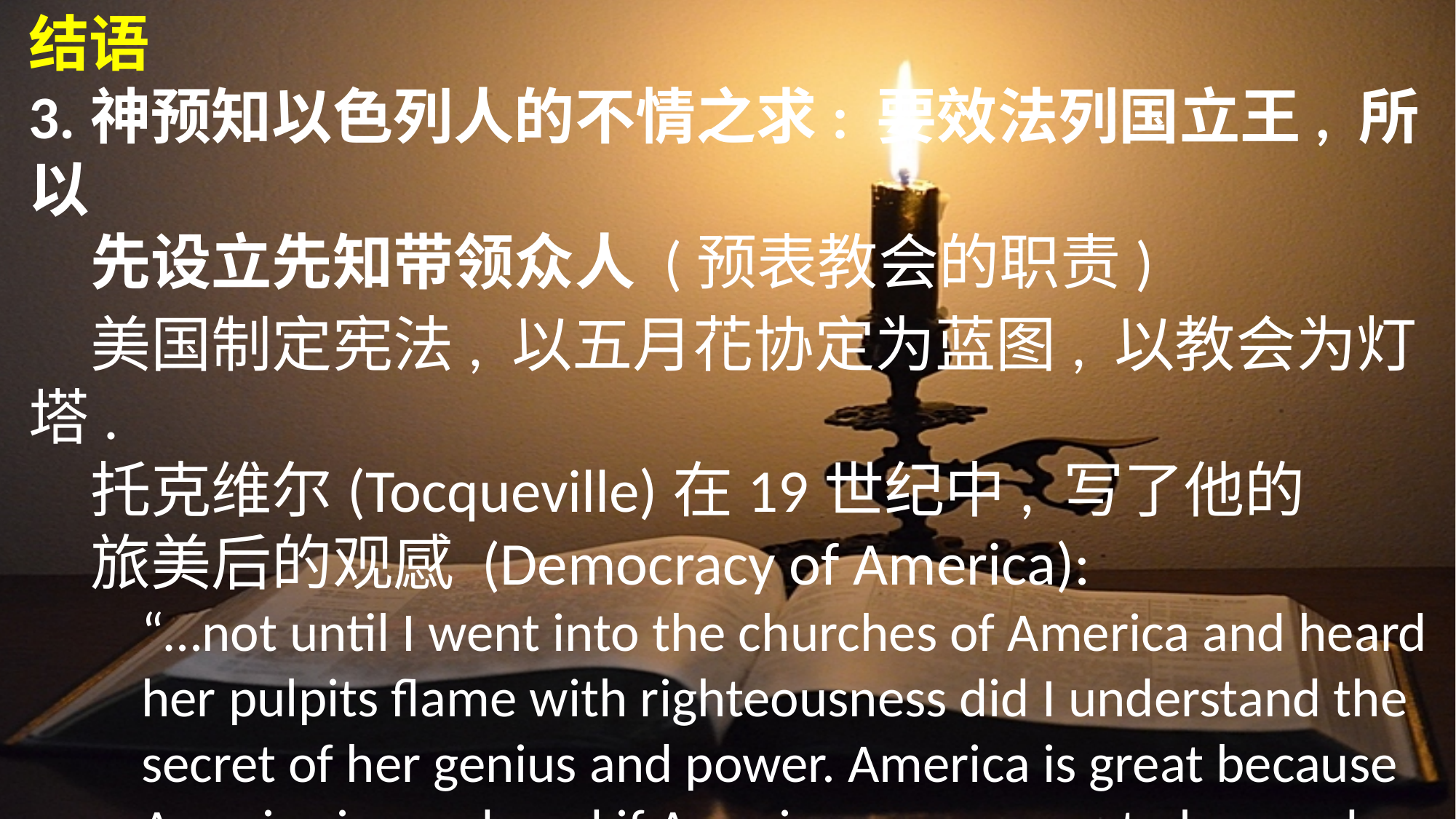

结语
3.	神预知以色列人的不情之求: 要效法列国立王, 所以
	先设立先知带领众人 (预表教会的职责)
	美国制定宪法, 以五月花协定为蓝图, 以教会为灯塔.
	托克维尔(Tocqueville)在19世纪中, 写了他的
	旅美后的观感 (	Democracy of America):
 		“…not until I went into the churches of America and heard
		her pulpits flame with righteousness did I understand the
		secret of her genius and power. America is great because
		America is good, and if America ever ceases to be good,
		America will cease to be great.”